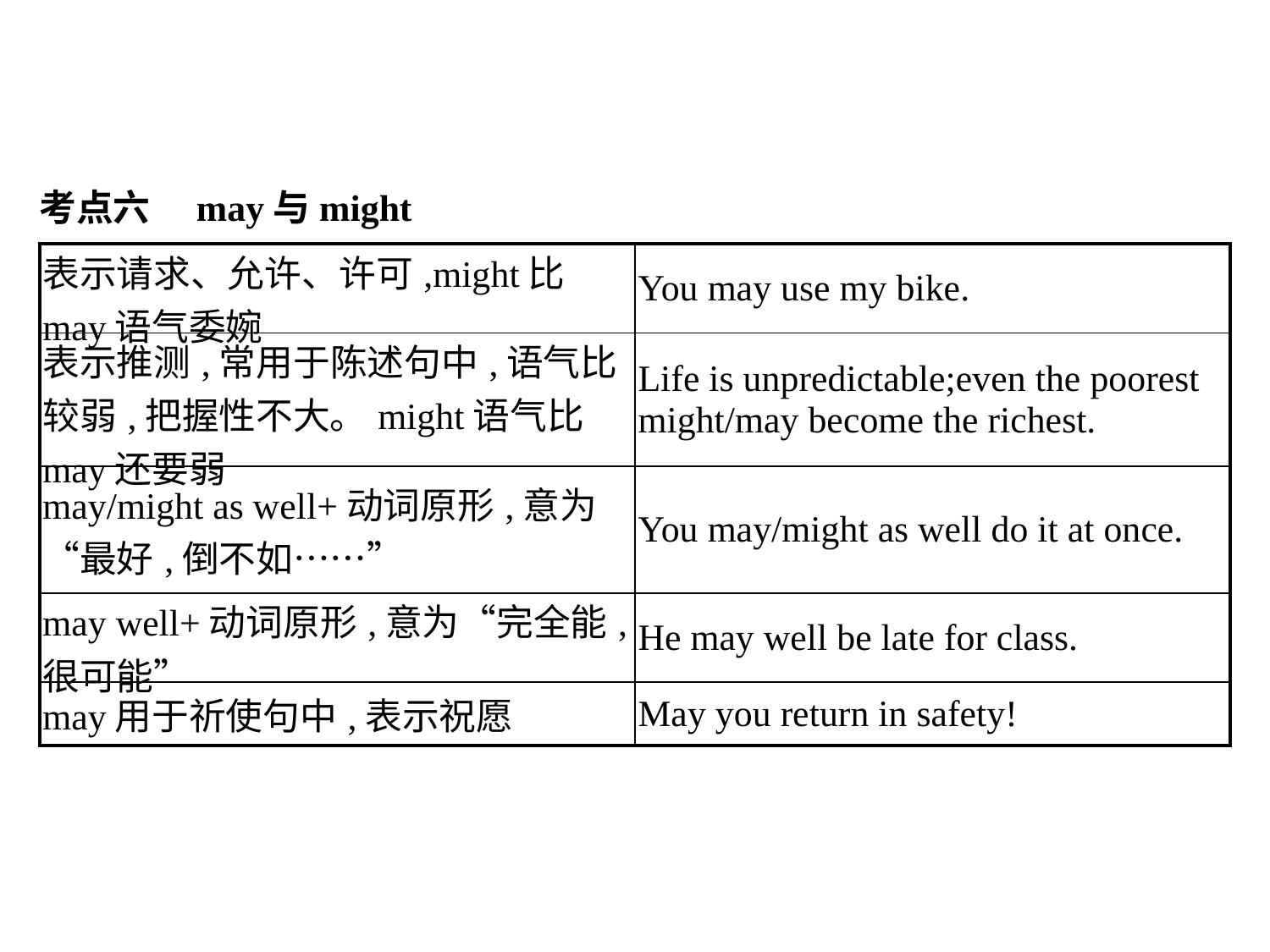

考点六　may与might
| 表示请求、允许、许可,might比may语气委婉 | You may use my bike. |
| --- | --- |
| 表示推测,常用于陈述句中,语气比较弱,把握性不大。might语气比may还要弱 | Life is unpredictable;even the poorest might/may become the richest. |
| may/might as well+动词原形,意为“最好,倒不如……” | You may/might as well do it at once. |
| may well+动词原形,意为“完全能,很可能” | He may well be late for class. |
| may用于祈使句中,表示祝愿 | May you return in safety! |